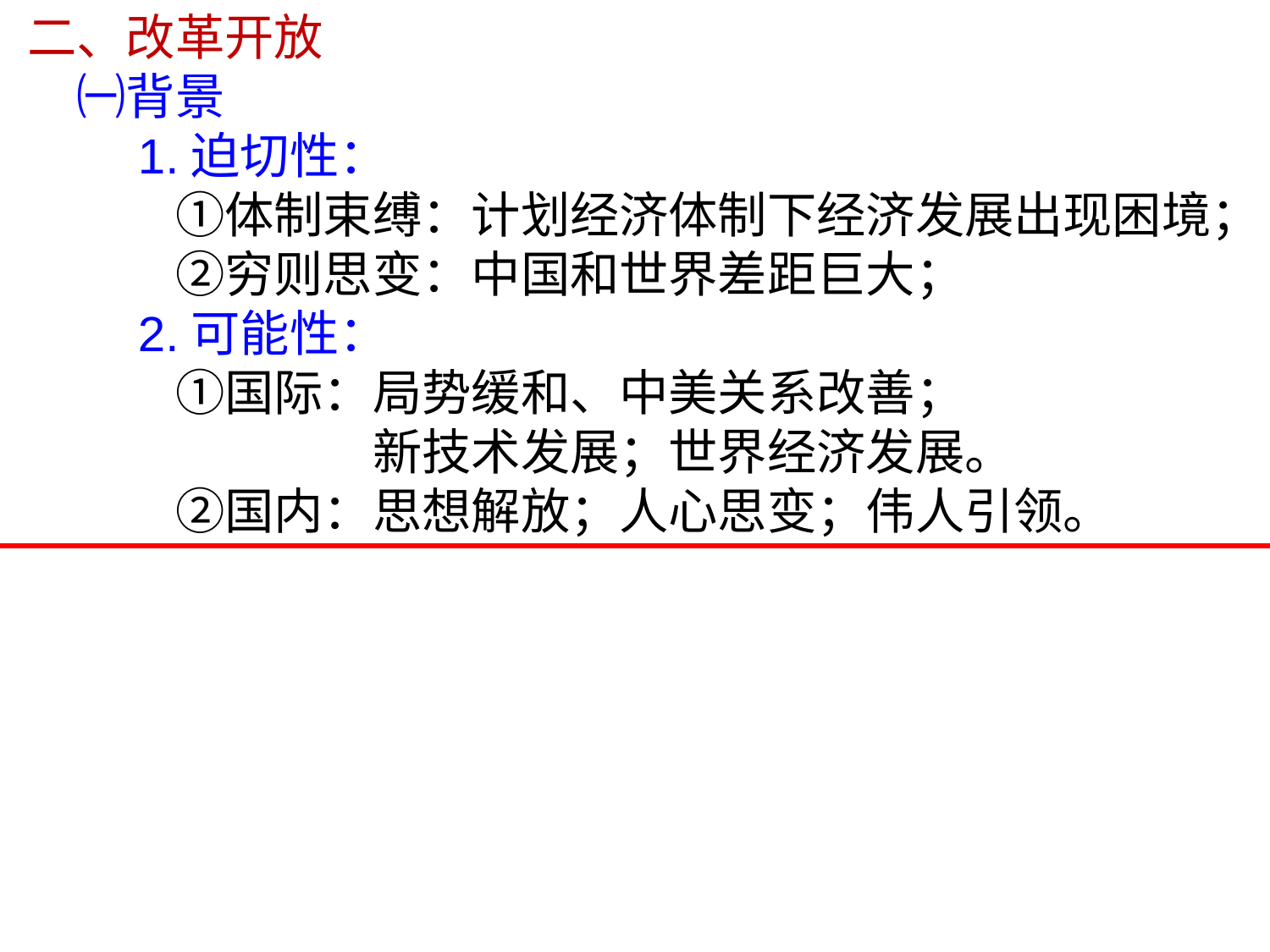

二、改革开放
　㈠背景
　　1.迫切性：
　　　①体制束缚：计划经济体制下经济发展出现困境；
　　　②穷则思变：中国和世界差距巨大；
　　2.可能性：
　　　①国际：局势缓和、中美关系改善；
　　　　　　　新技术发展；世界经济发展。
　　　②国内：思想解放；人心思变；伟人引领。